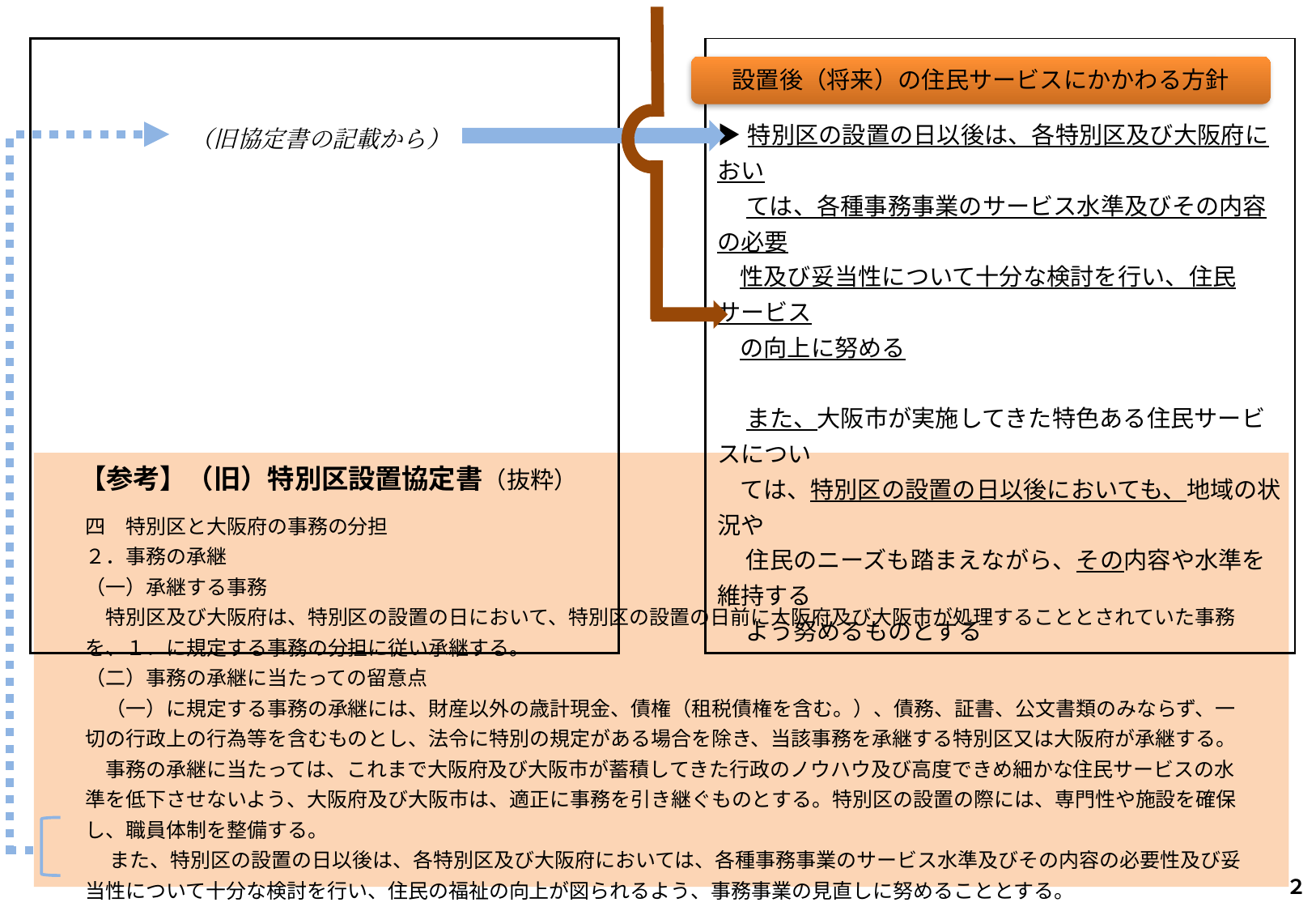

|  |  | ▶特別区の設置の日以後は、各特別区及び大阪府におい 　 ては、各種事務事業のサービス水準及びその内容の必要 性及び妥当性について十分な検討を行い、住民サービス の向上に努める 　 また、大阪市が実施してきた特色ある住民サービスについ ては、特別区の設置の日以後においても、地域の状況や 　 住民のニーズも踏まえながら、その内容や水準を維持する 　 よう努めるものとする |
| --- | --- | --- |
設置後（将来）の住民サービスにかかわる方針
（旧協定書の記載から）

　【参考】（旧）特別区設置協定書（抜粋）
| 四　特別区と大阪府の事務の分担 ２．事務の承継 （一）承継する事務 　特別区及び大阪府は、特別区の設置の日において、特別区の設置の日前に大阪府及び大阪市が処理することとされていた事務を、１．に規定する事務の分担に従い承継する。 （二）事務の承継に当たっての留意点 　（一）に規定する事務の承継には、財産以外の歳計現金、債権（租税債権を含む。）、債務、証書、公文書類のみならず、一切の行政上の行為等を含むものとし、法令に特別の規定がある場合を除き、当該事務を承継する特別区又は大阪府が承継する。 　事務の承継に当たっては、これまで大阪府及び大阪市が蓄積してきた行政のノウハウ及び高度できめ細かな住民サービスの水準を低下させないよう、大阪府及び大阪市は、適正に事務を引き継ぐものとする。特別区の設置の際には、専門性や施設を確保し、職員体制を整備する。 　 また、特別区の設置の日以後は、各特別区及び大阪府においては、各種事務事業のサービス水準及びその内容の必要性及び妥当性について十分な検討を行い、住民の福祉の向上が図られるよう、事務事業の見直しに努めることとする。 |
| --- |

２